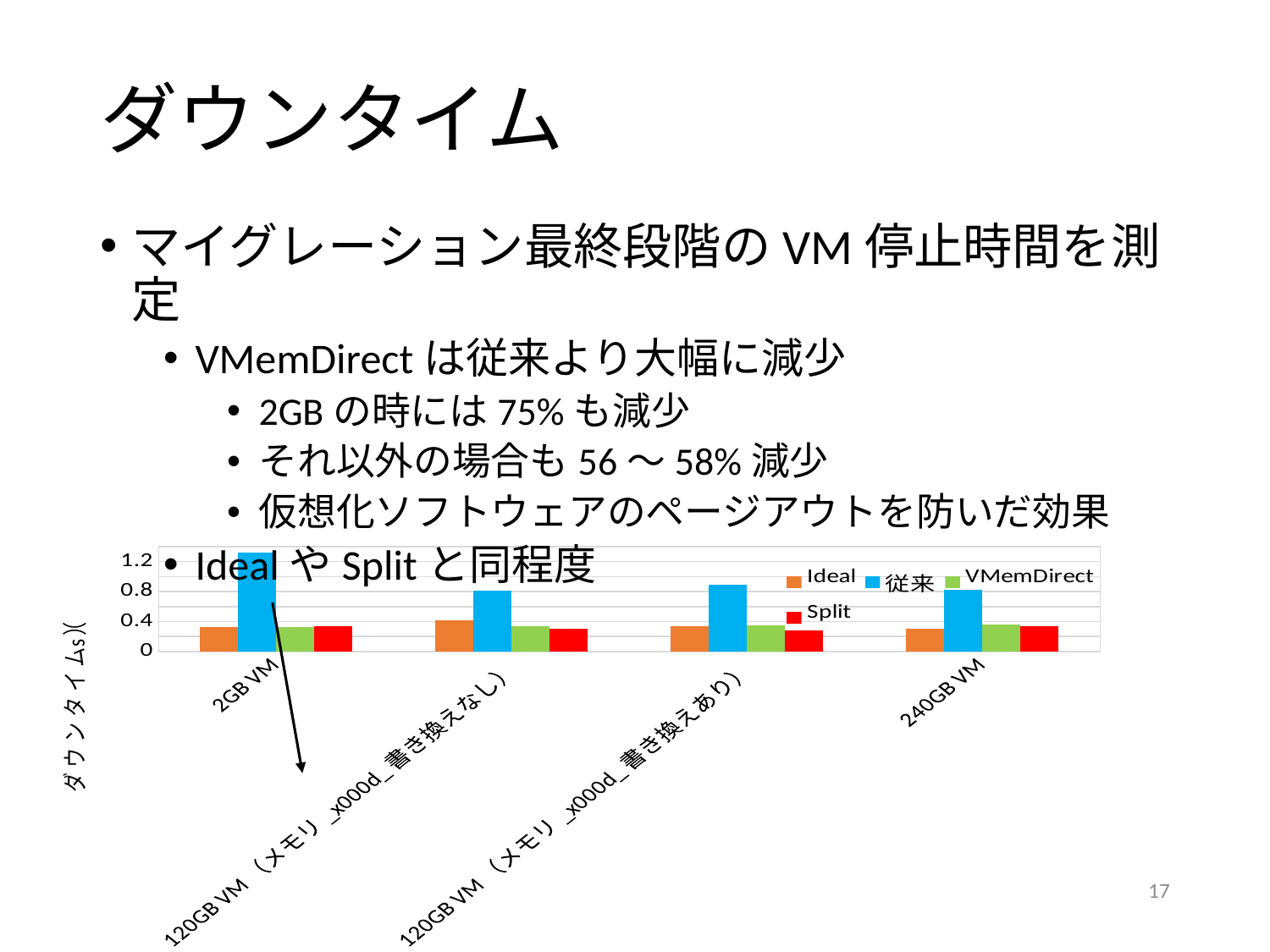

# ダウンタイム
マイグレーション最終段階のVM停止時間を測定
VMemDirectは従来より大幅に減少
2GBの時には75%も減少
それ以外の場合も56〜58%減少
仮想化ソフトウェアのページアウトを防いだ効果
IdealやSplitと同程度

### Chart

| Category | Ideal | 従来 | VMemDirect | Split |
|---|---|---|---|---|
| 2GB VM | 0.3236 | 1.32025 | 0.3314 | 0.3322727273 |
| 120GB VM（メモリ_x000d_書き換えなし） | 0.414 | 0.8098888889 | 0.3364 | 0.306 |
| 120GB VM（メモリ_x000d_書き換えあり） | 0.336 | 0.892 | 0.347 | 0.277 |
| 240GB VM | 0.3076 | 0.82 | 0.36025 | 0.3356 |
17